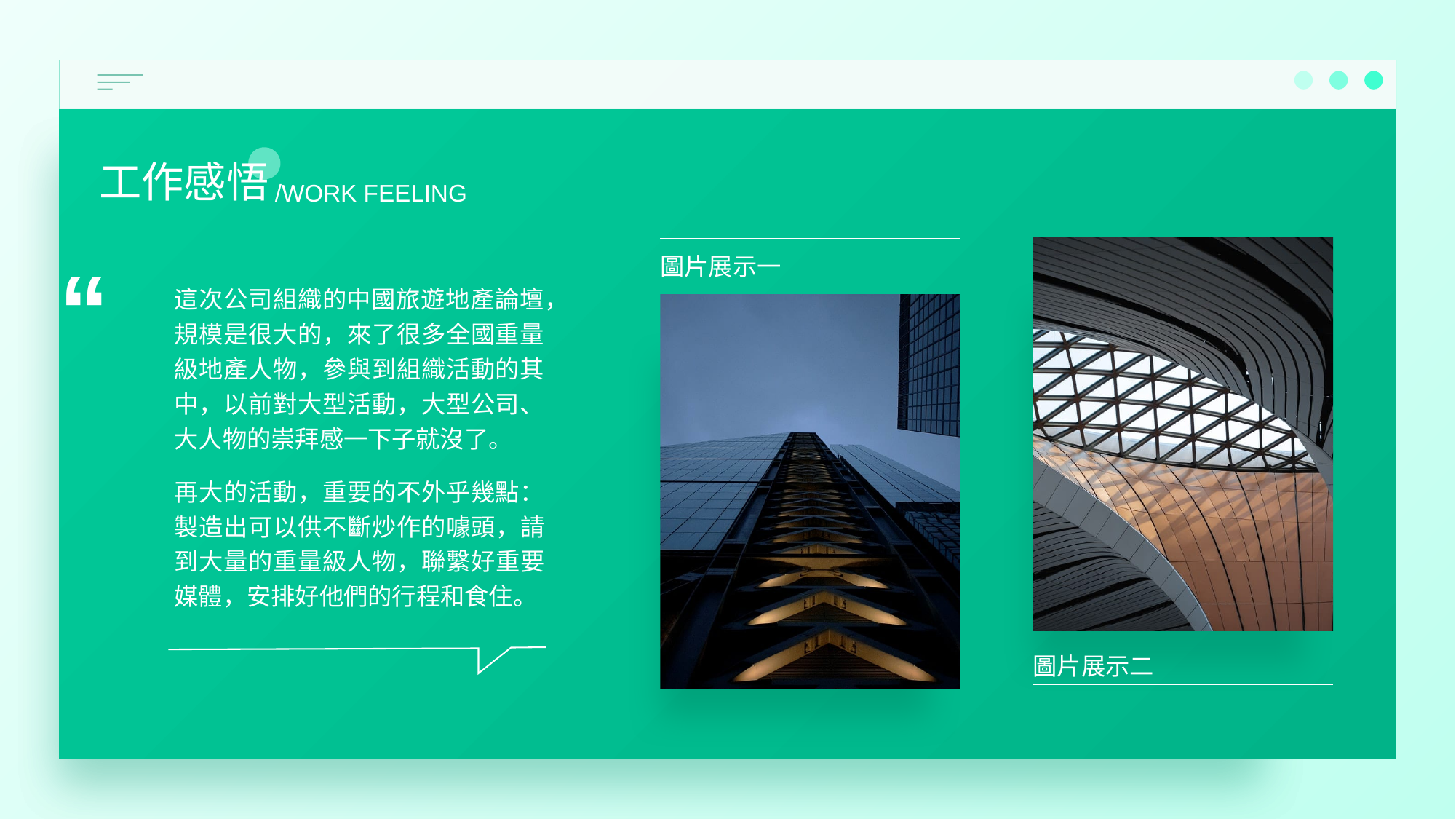

工作感悟
/WORK FEELING
“

圖片展示一
這次公司組織的中國旅遊地產論壇，規模是很大的，來了很多全國重量級地產人物，參與到組織活動的其中，以前對大型活動，大型公司、大人物的崇拜感一下子就沒了。
再大的活動，重要的不外乎幾點：製造出可以供不斷炒作的噱頭，請到大量的重量級人物，聯繫好重要媒體，安排好他們的行程和食住。

圖片展示二